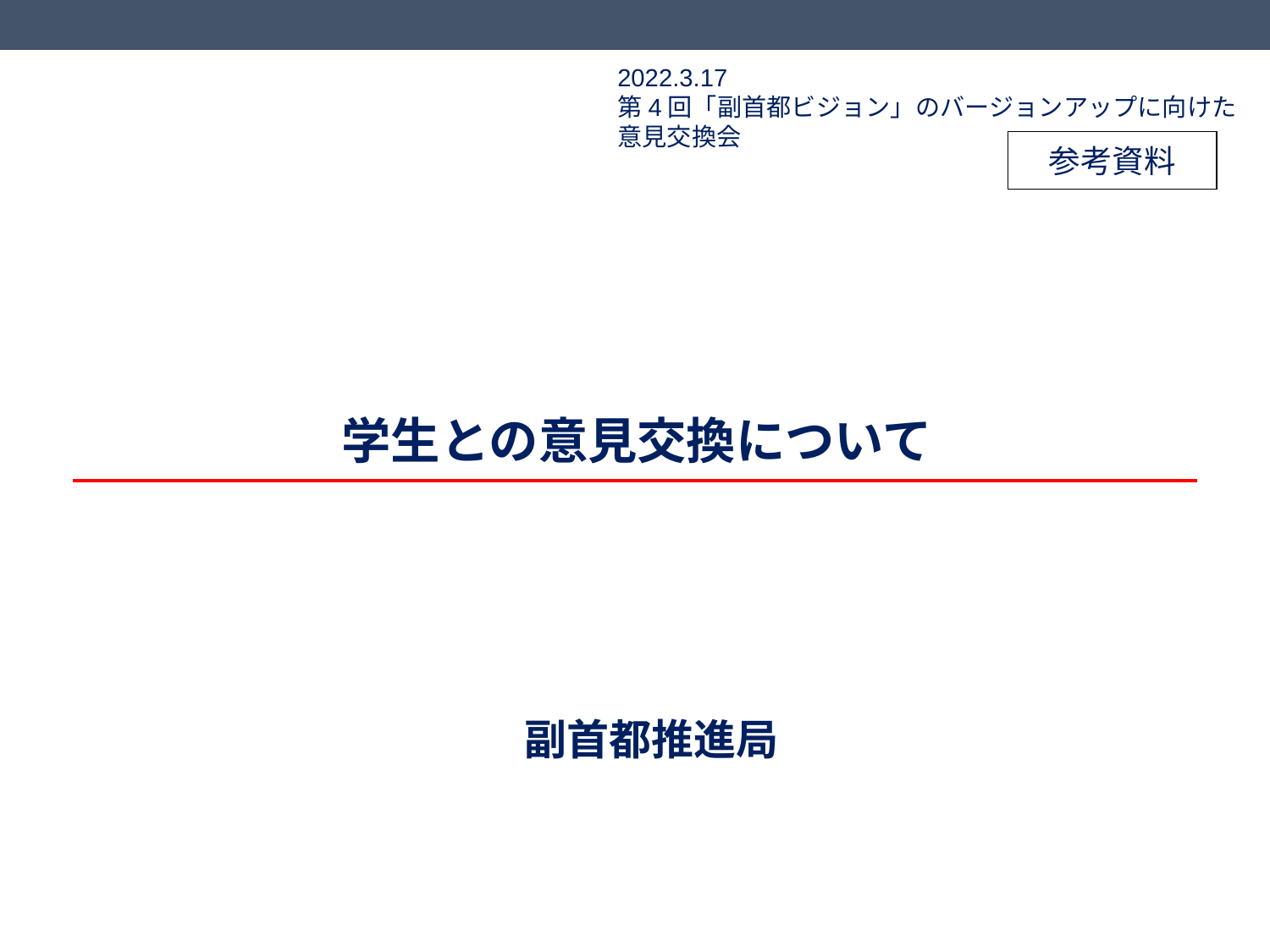

2022.3.17
第4回「副首都ビジョン」のバージョンアップに向けた意見交換会
参考資料
# 学生との意見交換について

副首都推進局